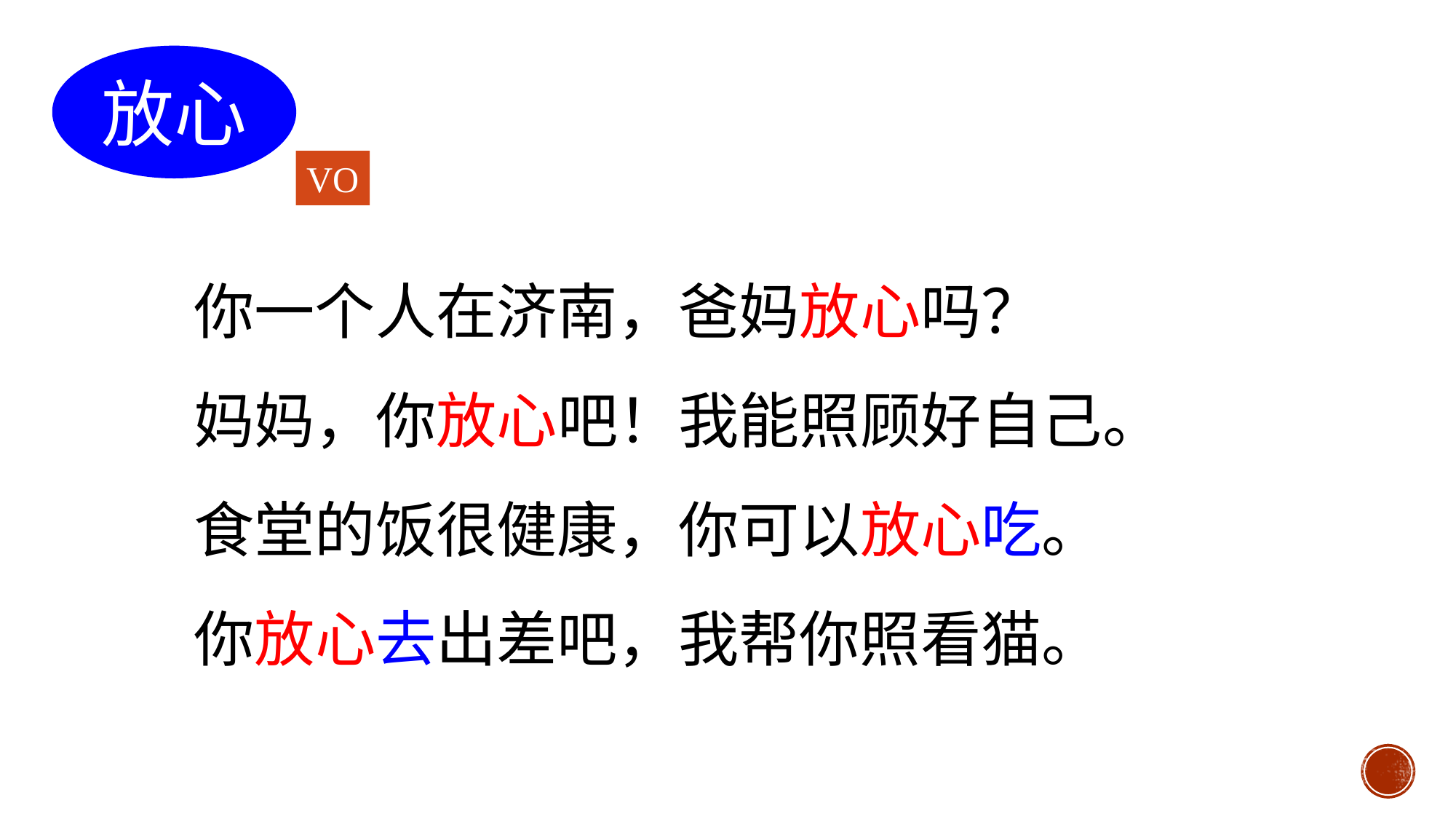

放心
VO
你一个人在济南，爸妈放心吗？
妈妈，你放心吧！我能照顾好自己。
食堂的饭很健康，你可以放心吃。
你放心去出差吧，我帮你照看猫。